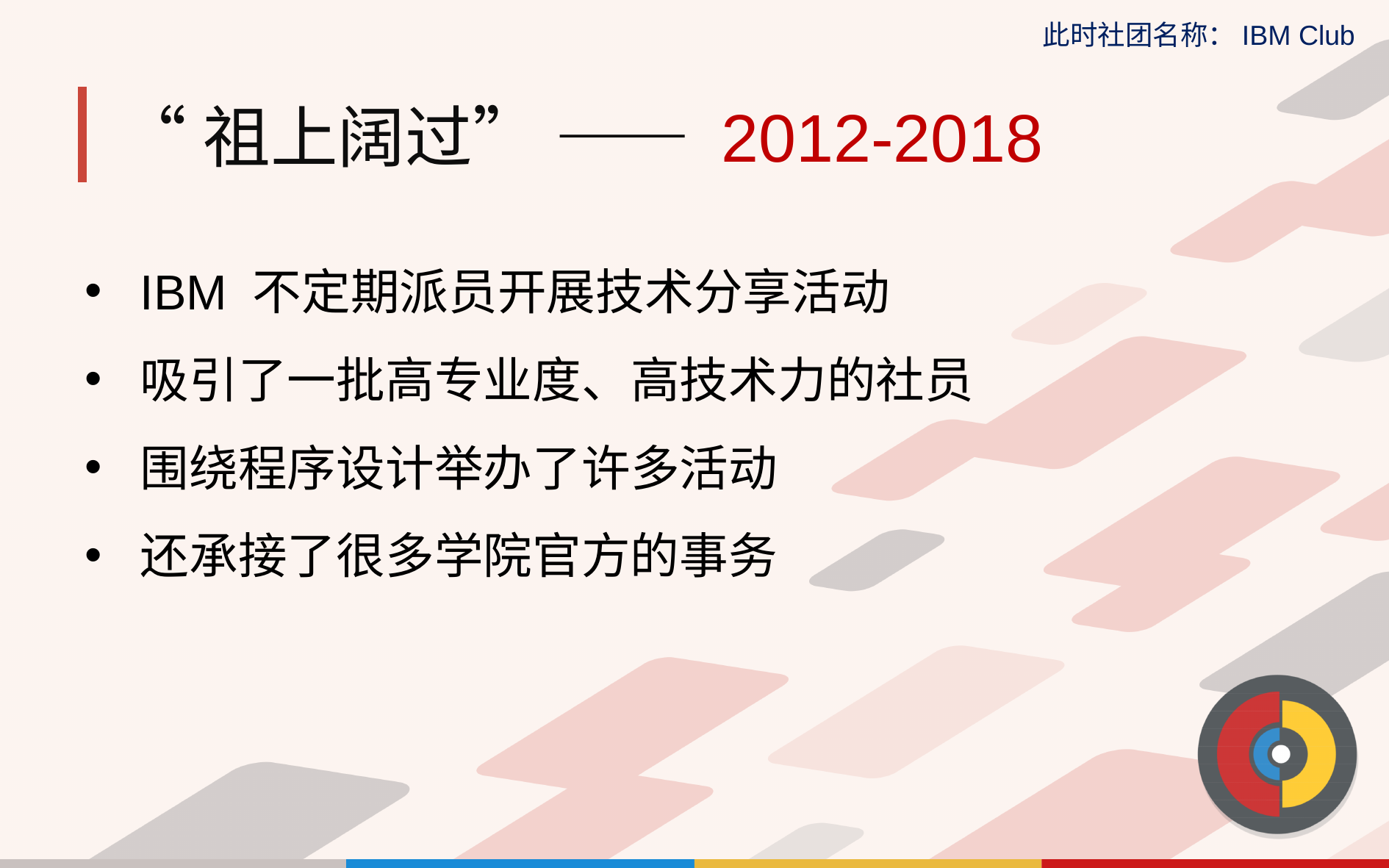

此时社团名称：IBM Club
# “祖上阔过” —— 2012-2018
IBM 不定期派员开展技术分享活动
吸引了一批高专业度、高技术力的社员
围绕程序设计举办了许多活动
还承接了很多学院官方的事务